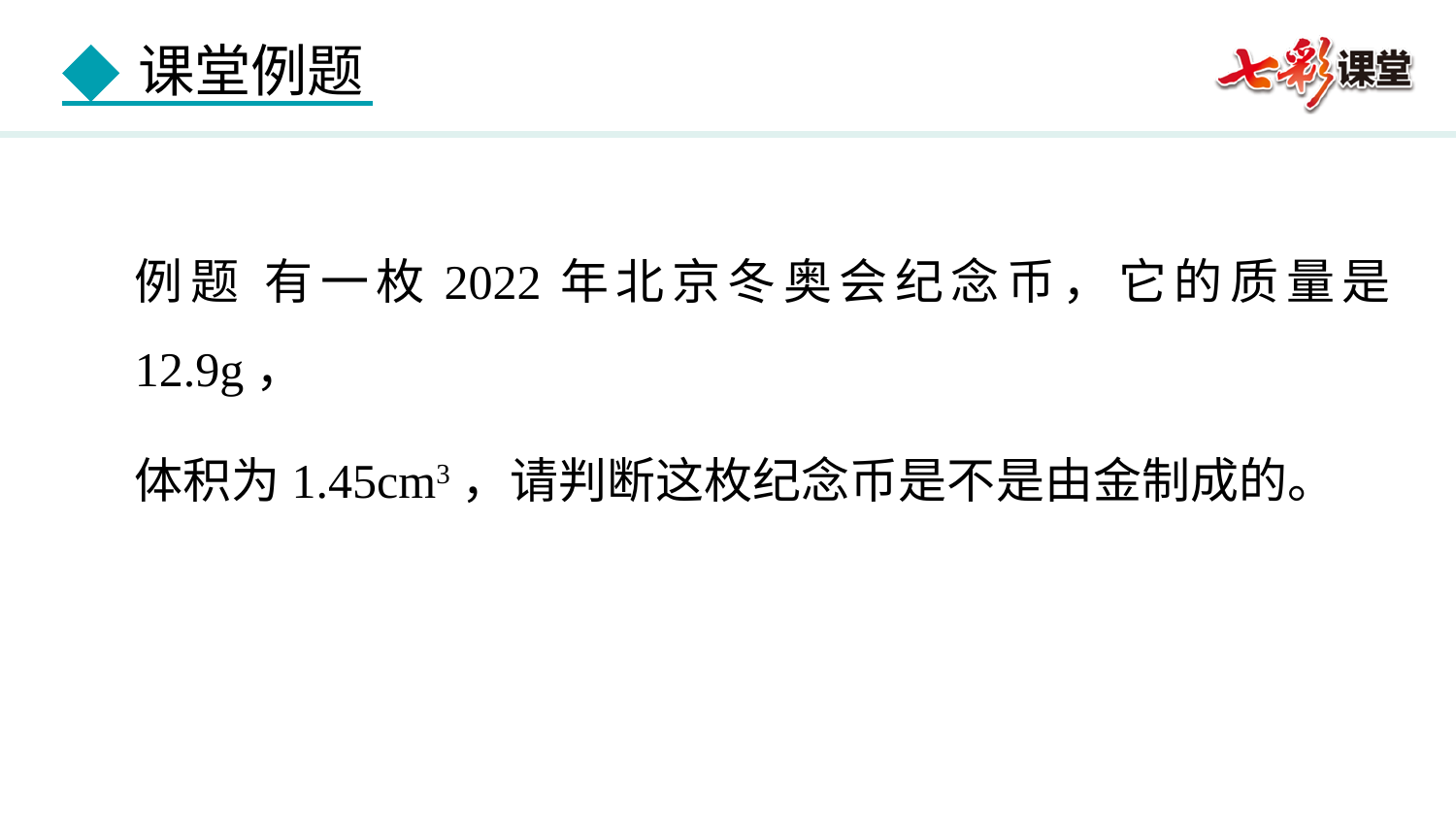

例题 有一枚2022年北京冬奥会纪念币，它的质量是 12.9g，
体积为1.45cm3，请判断这枚纪念币是不是由金制成的。